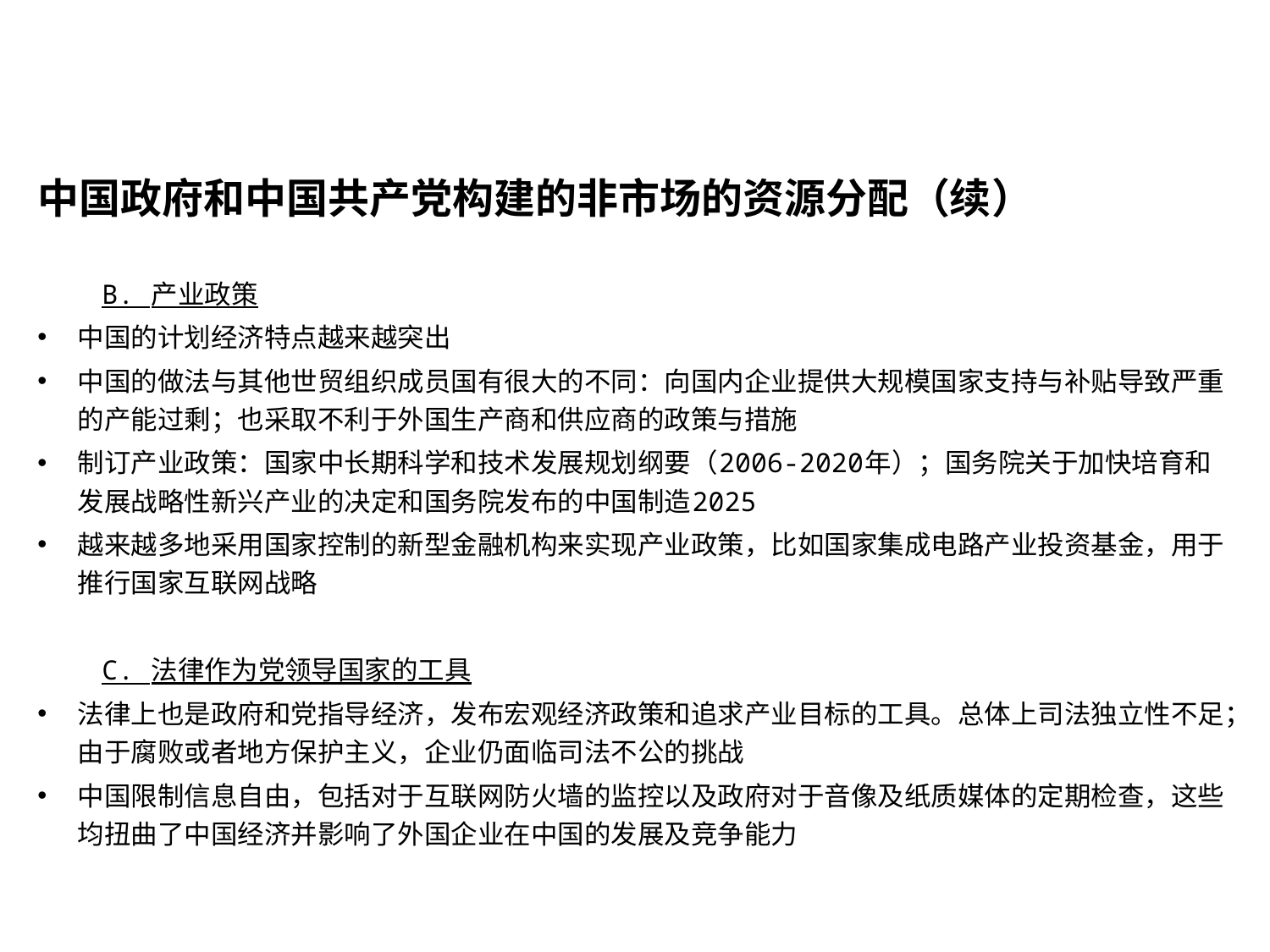

中国政府和中国共产党构建的非市场的资源分配（续）

    B. 产业政策
中国的计划经济特点越来越突出
中国的做法与其他世贸组织成员国有很大的不同：向国内企业提供大规模国家支持与补贴导致严重的产能过剩；也采取不利于外国生产商和供应商的政策与措施
制订产业政策：国家中长期科学和技术发展规划纲要（2006-2020年）；国务院关于加快培育和发展战略性新兴产业的决定和国务院发布的中国制造2025
越来越多地采用国家控制的新型金融机构来实现产业政策，比如国家集成电路产业投资基金，用于推行国家互联网战略

    C. 法律作为党领导国家的工具
法律上也是政府和党指导经济，发布宏观经济政策和追求产业目标的工具。总体上司法独立性不足；由于腐败或者地方保护主义，企业仍面临司法不公的挑战
中国限制信息自由，包括对于互联网防火墙的监控以及政府对于音像及纸质媒体的定期检查，这些均扭曲了中国经济并影响了外国企业在中国的发展及竞争能力
IWEP